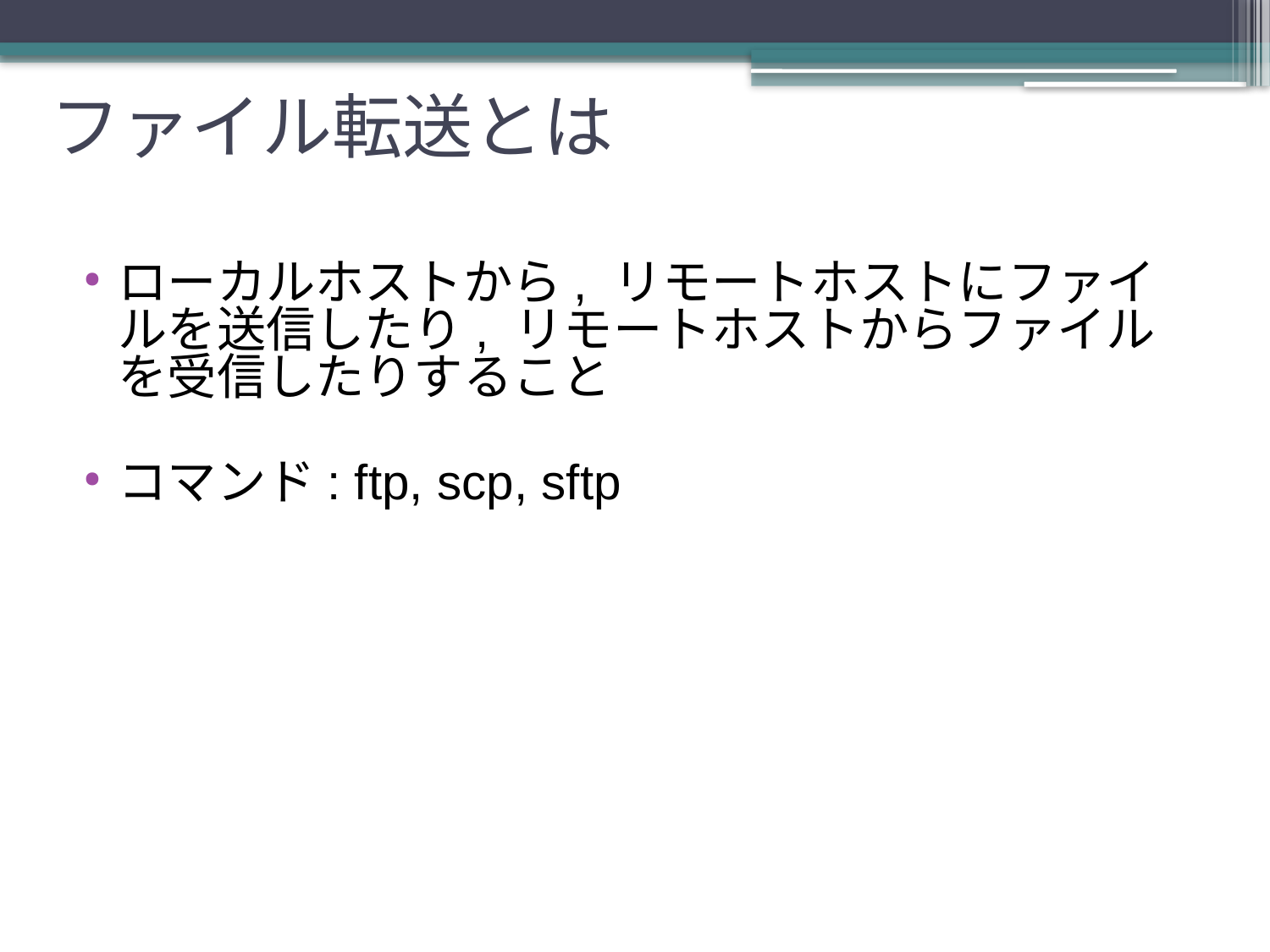

# ファイル転送とは
ローカルホストから, リモートホストにファイルを送信したり, リモートホストからファイルを受信したりすること

コマンド: ftp, scp, sftp